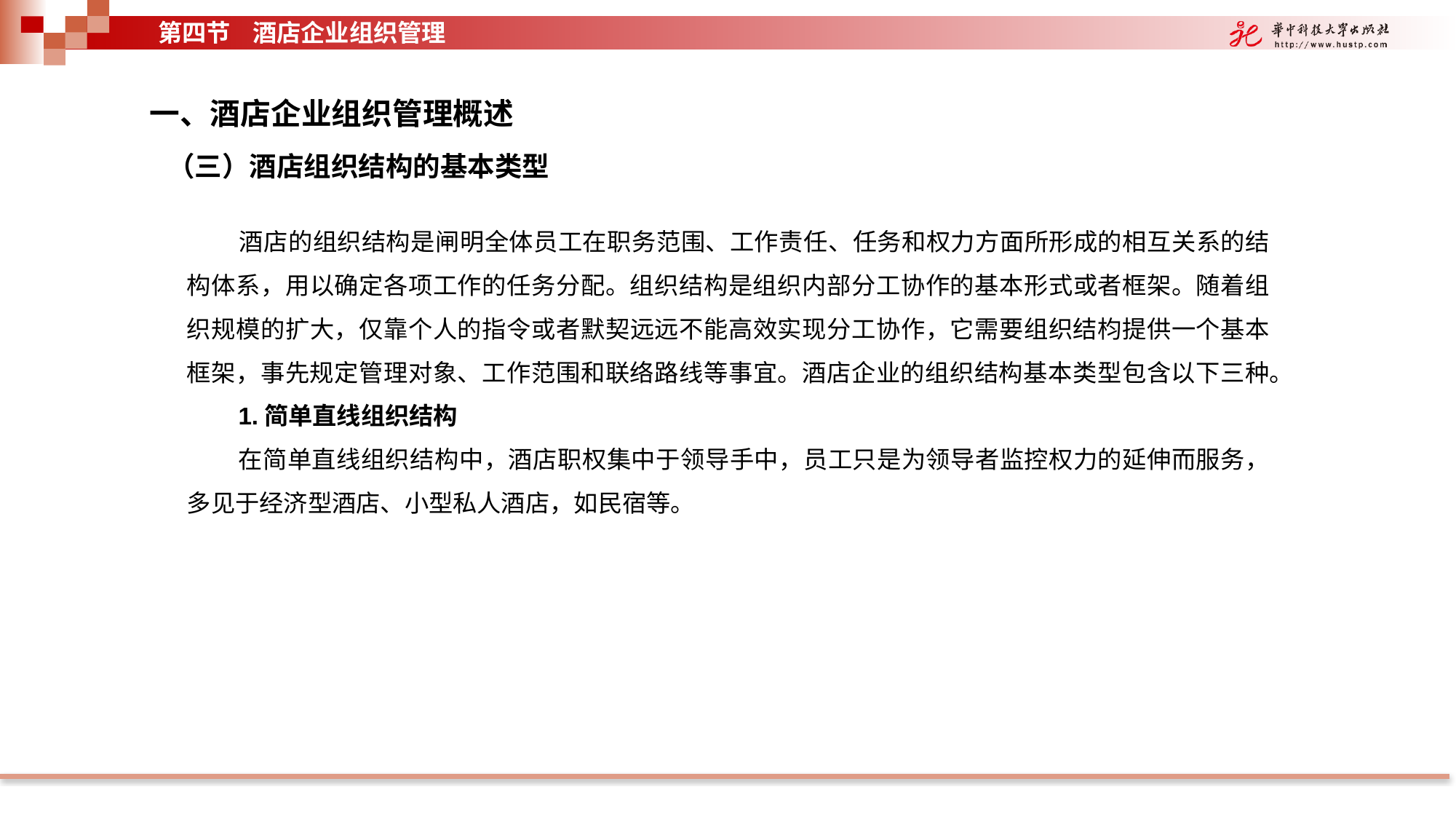

第四节    酒店企业组织管理
一、酒店企业组织管理概述
（三）酒店组织结构的基本类型
        酒店的组织结构是闸明全体员工在职务范围、工作责任、任务和权力方面所形成的相互关系的结构体系，用以确定各项工作的任务分配。组织结构是组织内部分工协作的基本形式或者框架。随着组织规模的扩大，仅靠个人的指令或者默契远远不能高效实现分工协作，它需要组织结枃提供一个基本框架，事先规定管理对象、工作范围和联络路线等事宜。酒店企业的组织结构基本类型包含以下三种。
1.简单直线组织结构
在简单直线组织结构中，酒店职权集中于领导手中，员工只是为领导者监控权力的延伸而服务，多见于经济型酒店、小型私人酒店，如民宿等。